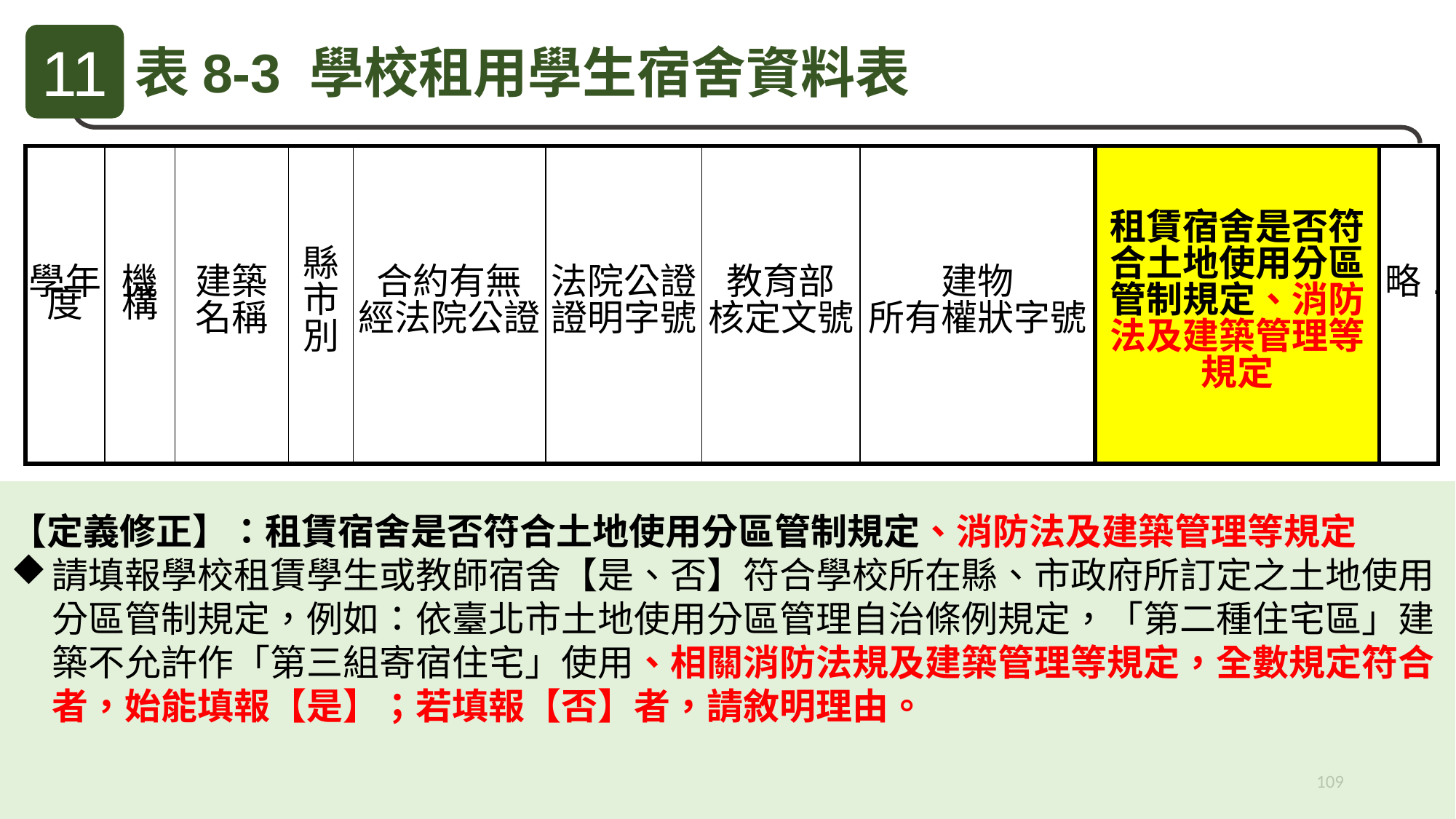

11
表8-3 學校租用學生宿舍資料表

| 學年度 | 機構 | 建築 名稱 | 縣市別 | 合約有無 經法院公證 | 法院公證證明字號 | 教育部 核定文號 | 建物 所有權狀字號 | 租賃宿舍是否符合土地使用分區管制規定、消防法及建築管理等規定 | 略. |
| --- | --- | --- | --- | --- | --- | --- | --- | --- | --- |
【定義修正】：租賃宿舍是否符合土地使用分區管制規定、消防法及建築管理等規定
請填報學校租賃學生或教師宿舍【是、否】符合學校所在縣、市政府所訂定之土地使用分區管制規定，例如：依臺北市土地使用分區管理自治條例規定，「第二種住宅區」建築不允許作「第三組寄宿住宅」使用、相關消防法規及建築管理等規定，全數規定符合者，始能填報【是】；若填報【否】者，請敘明理由。

109